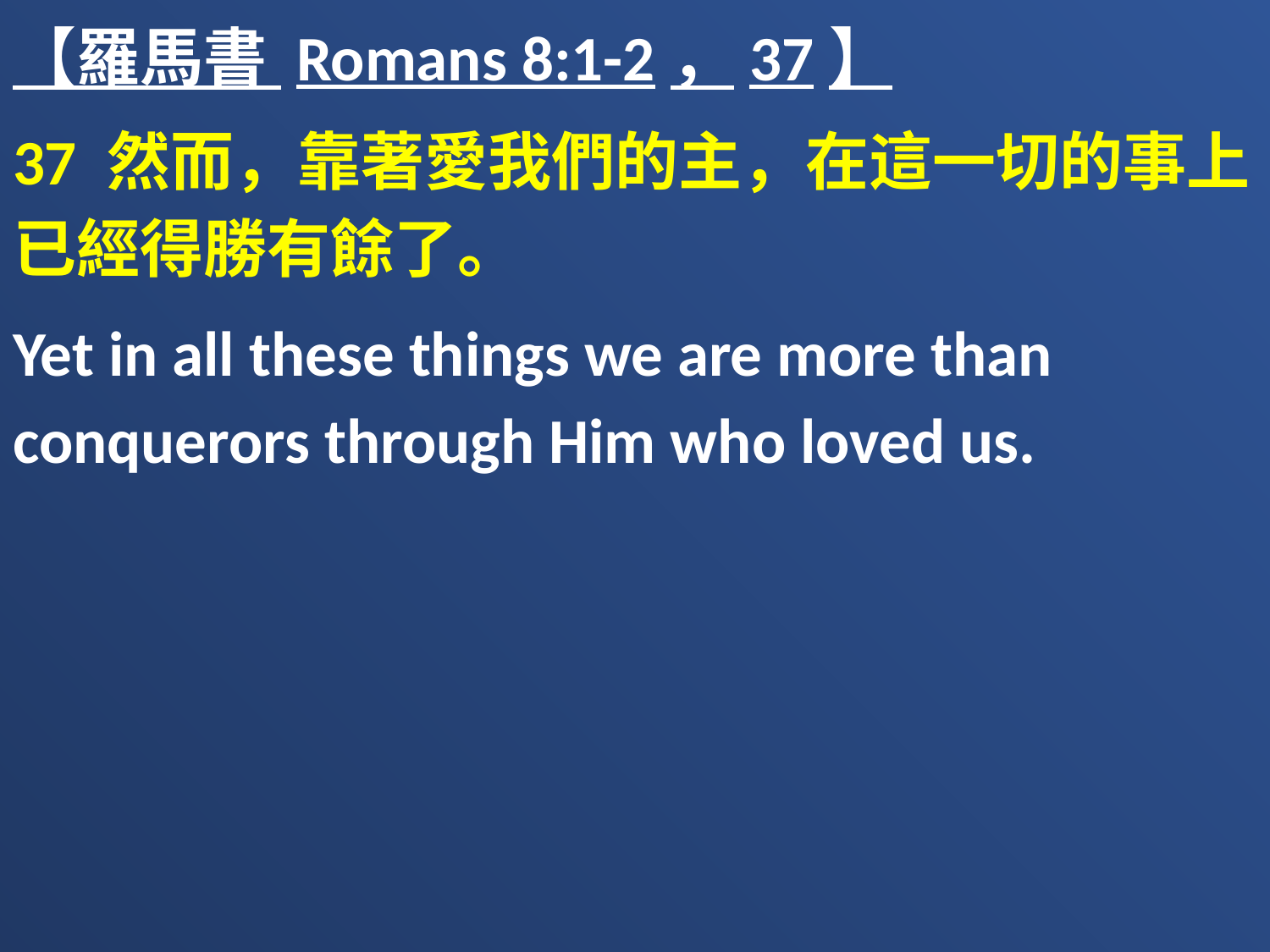

【羅馬書 Romans 8:1-2，37】
37 然而，靠著愛我們的主，在這一切的事上已經得勝有餘了。
Yet in all these things we are more than conquerors through Him who loved us.